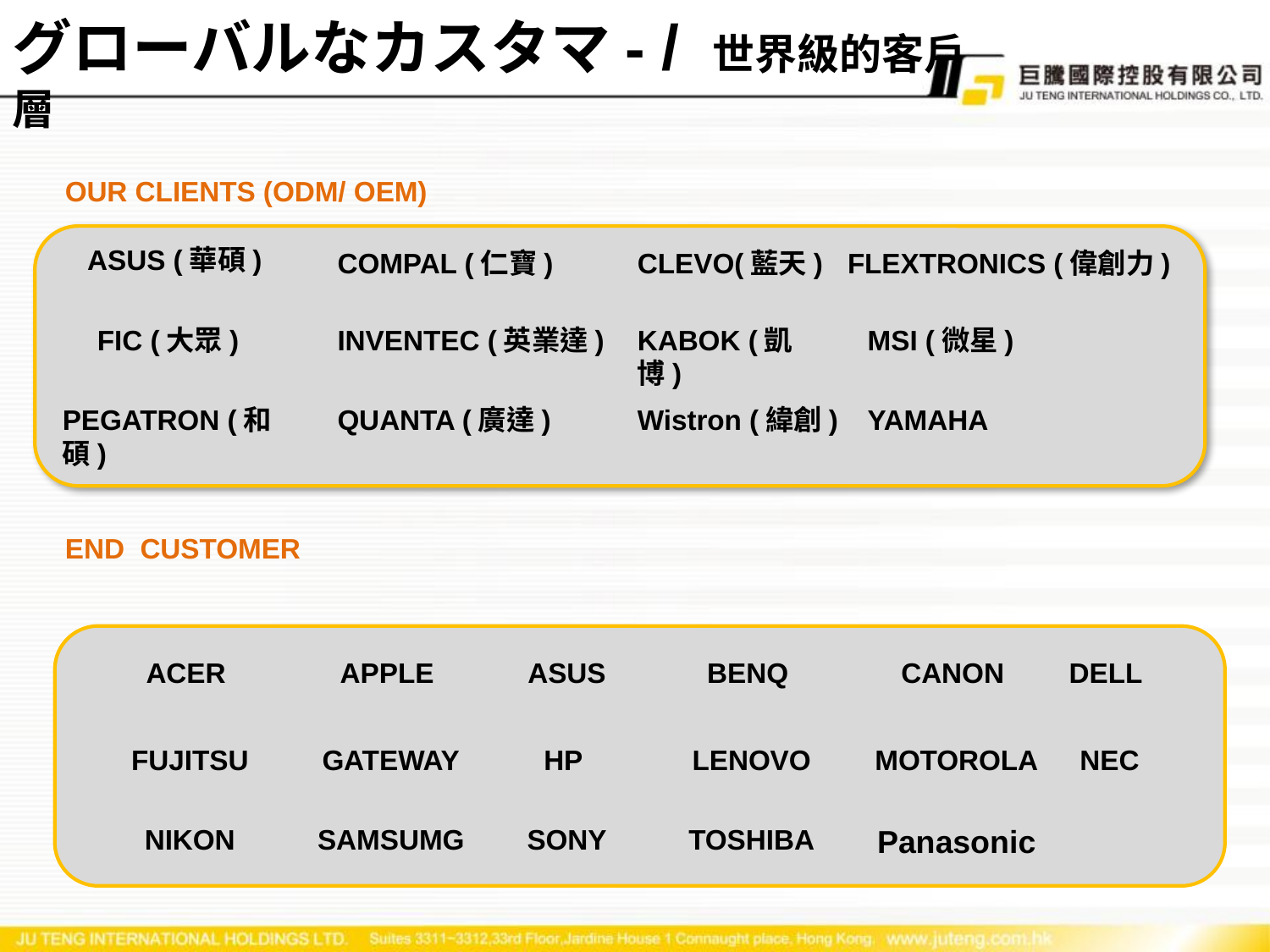

グローバルなカスタマ- / 世界級的客戶層
OUR CLIENTS (ODM/ OEM)

ASUS (華碩)
COMPAL (仁寶)
CLEVO(藍天)
FLEXTRONICS (偉創力)
FIC (大眾)
INVENTEC (英業達)
KABOK (凱博)
MSI (微星)
PEGATRON (和碩)
QUANTA (廣達)
Wistron (緯創)
YAMAHA
END  CUSTOMER

ACER
APPLE
ASUS
BENQ
CANON
DELL
FUJITSU
GATEWAY
HP
LENOVO
MOTOROLA
NEC
NIKON
SAMSUMG
SONY
TOSHIBA
Panasonic